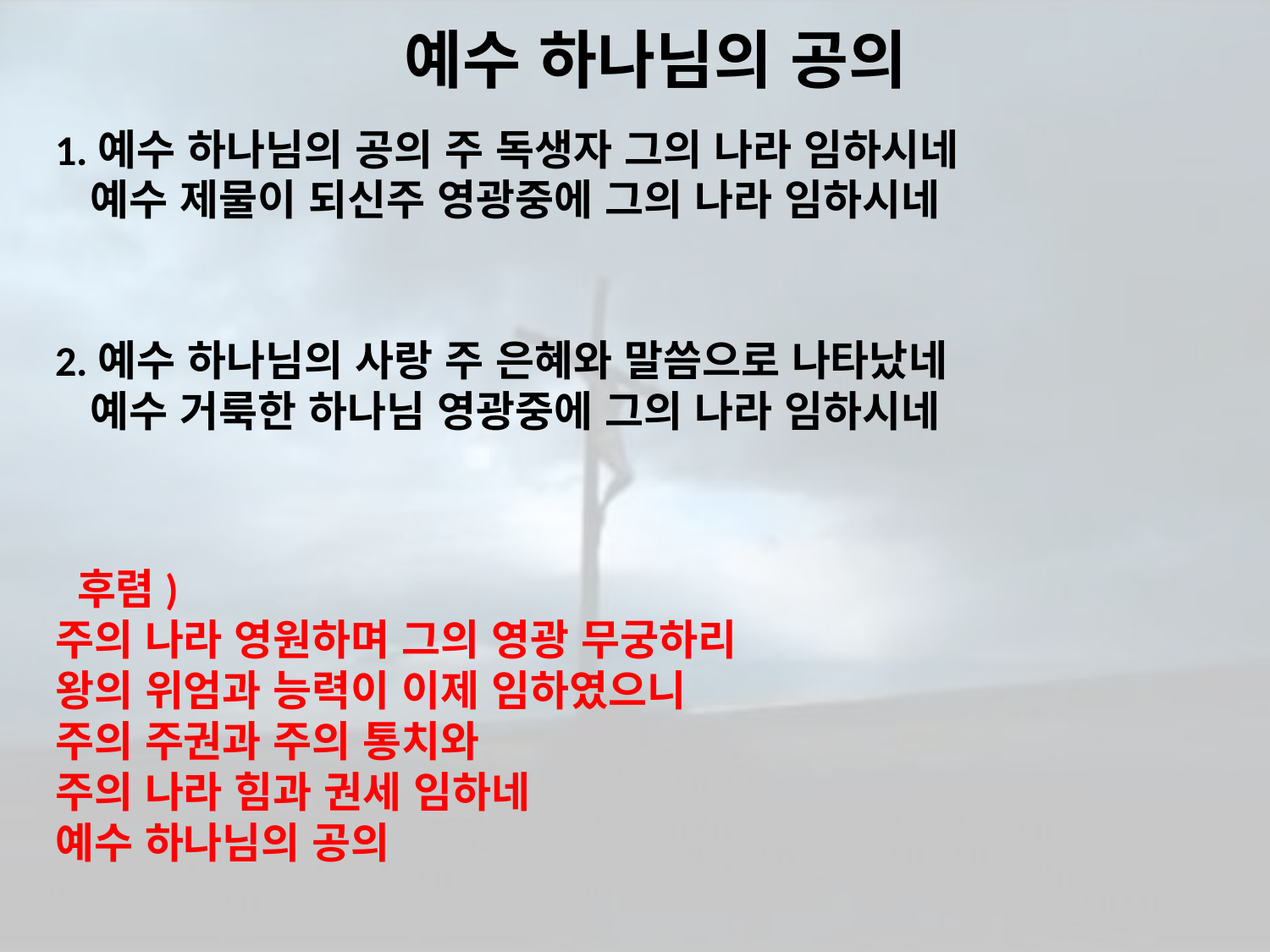

# 예수 하나님의 공의
1.예수 하나님의 공의 주 독생자 그의 나라 임하시네
   예수 제물이 되신주 영광중에 그의 나라 임하시네
2.예수 하나님의 사랑 주 은혜와 말씀으로 나타났네
   예수 거룩한 하나님 영광중에 그의 나라 임하시네

 후렴)
주의 나라 영원하며 그의 영광 무궁하리
왕의 위엄과 능력이 이제 임하였으니
주의 주권과 주의 통치와
주의 나라 힘과 권세 임하네
예수 하나님의 공의